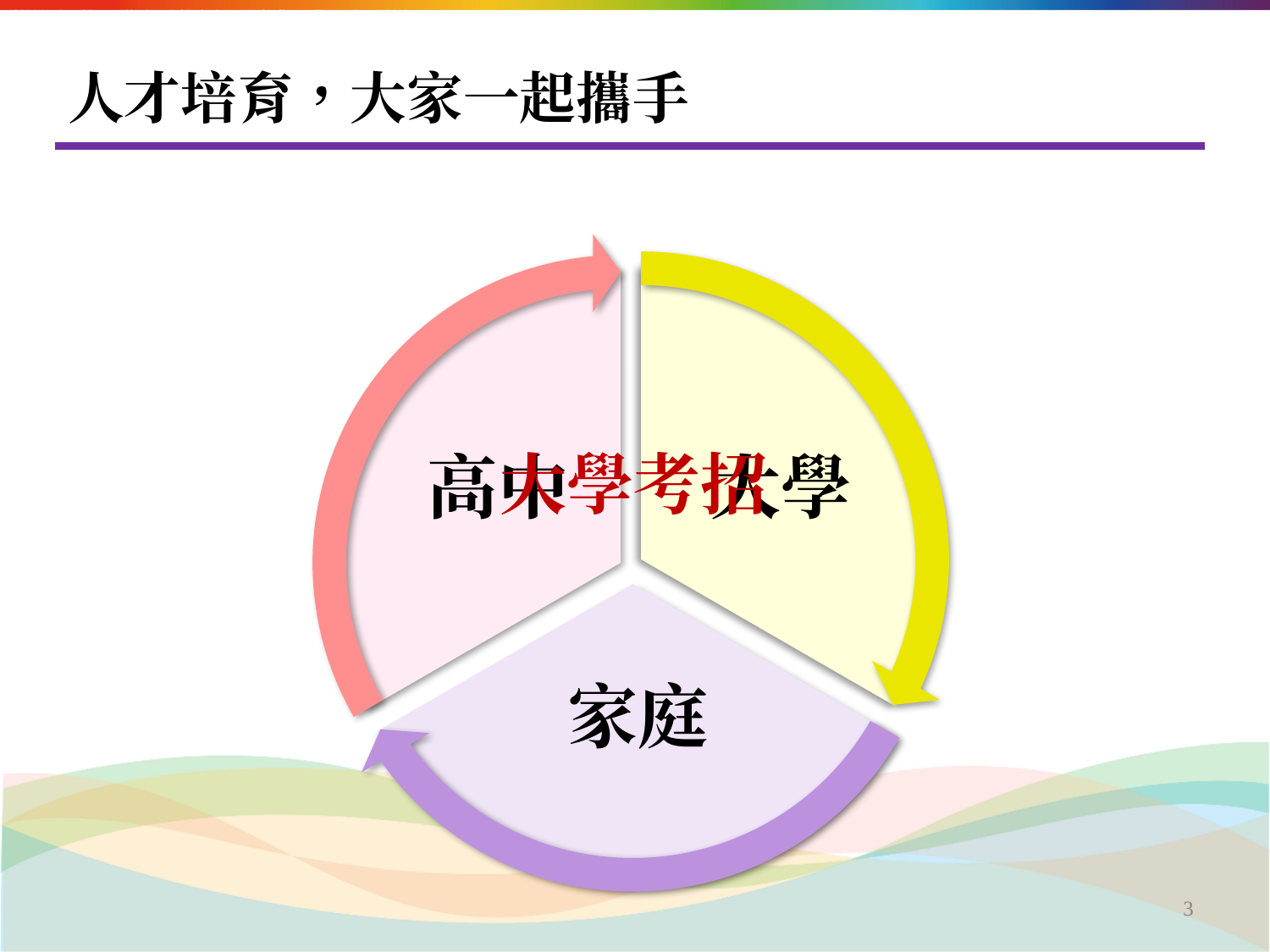

# 人才培育，大家一起攜手

高中
大學考招
大學
家庭
3